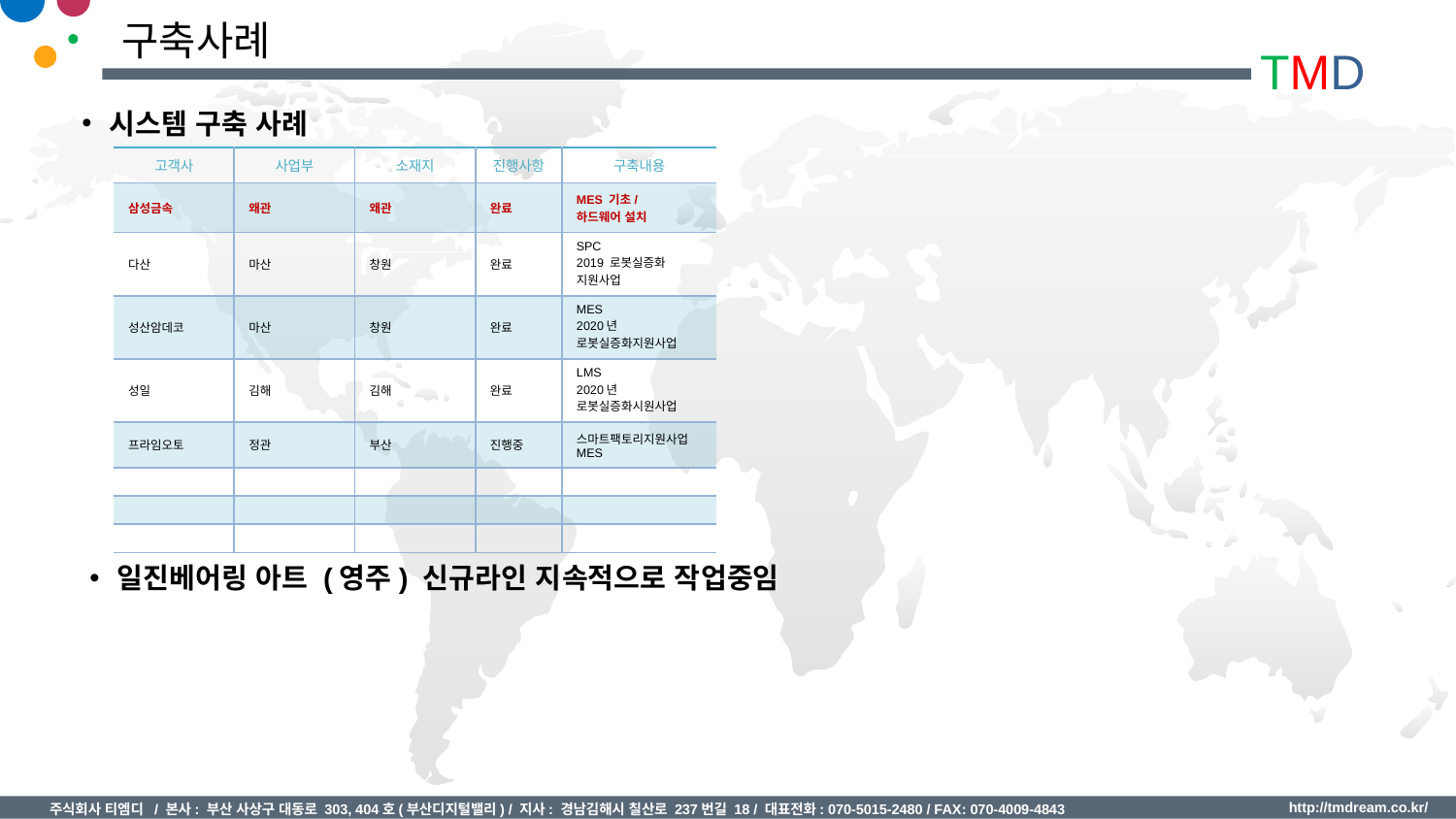

# 구축사례
시스템 구축 사례
| 고객사 | 사업부 | 소재지 | 진행사항 | 구축내용 |
| --- | --- | --- | --- | --- |
| 삼성금속 | 왜관 | 왜관 | 완료 | MES 기초/ 하드웨어 설치 |
| 다산 | 마산 | 창원 | 완료 | SPC 2019 로봇실증화 지원사업 |
| 성산암데코 | 마산 | 창원 | 완료 | MES 2020년 로봇실증화지원사업 |
| 성일 | 김해 | 김해 | 완료 | LMS 2020년 로봇실증화시원사업 |
| 프라임오토 | 정관 | 부산 | 진행중 | 스마트팩토리지원사업 MES |
|  |  |  |  |  |
|  |  |  |  |  |
|  |  |  |  |  |
일진베어링 아트 (영주) 신규라인 지속적으로 작업중임